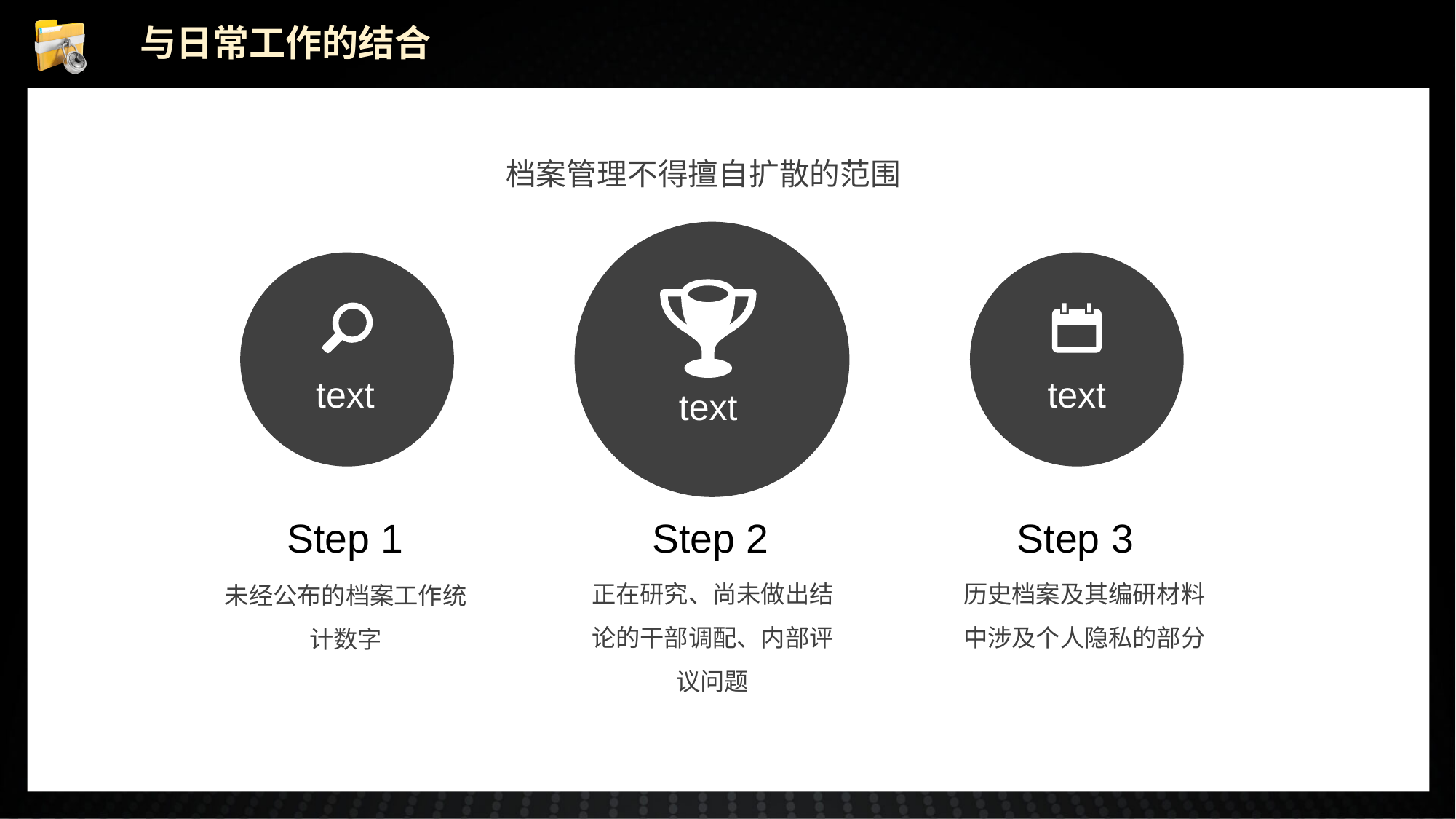

与日常工作的结合
档案管理不得擅自扩散的范围

text

text

text
Step 1
Step 2
Step 3
正在研究、尚未做出结论的干部调配、内部评议问题
历史档案及其编研材料中涉及个人隐私的部分
未经公布的档案工作统计数字